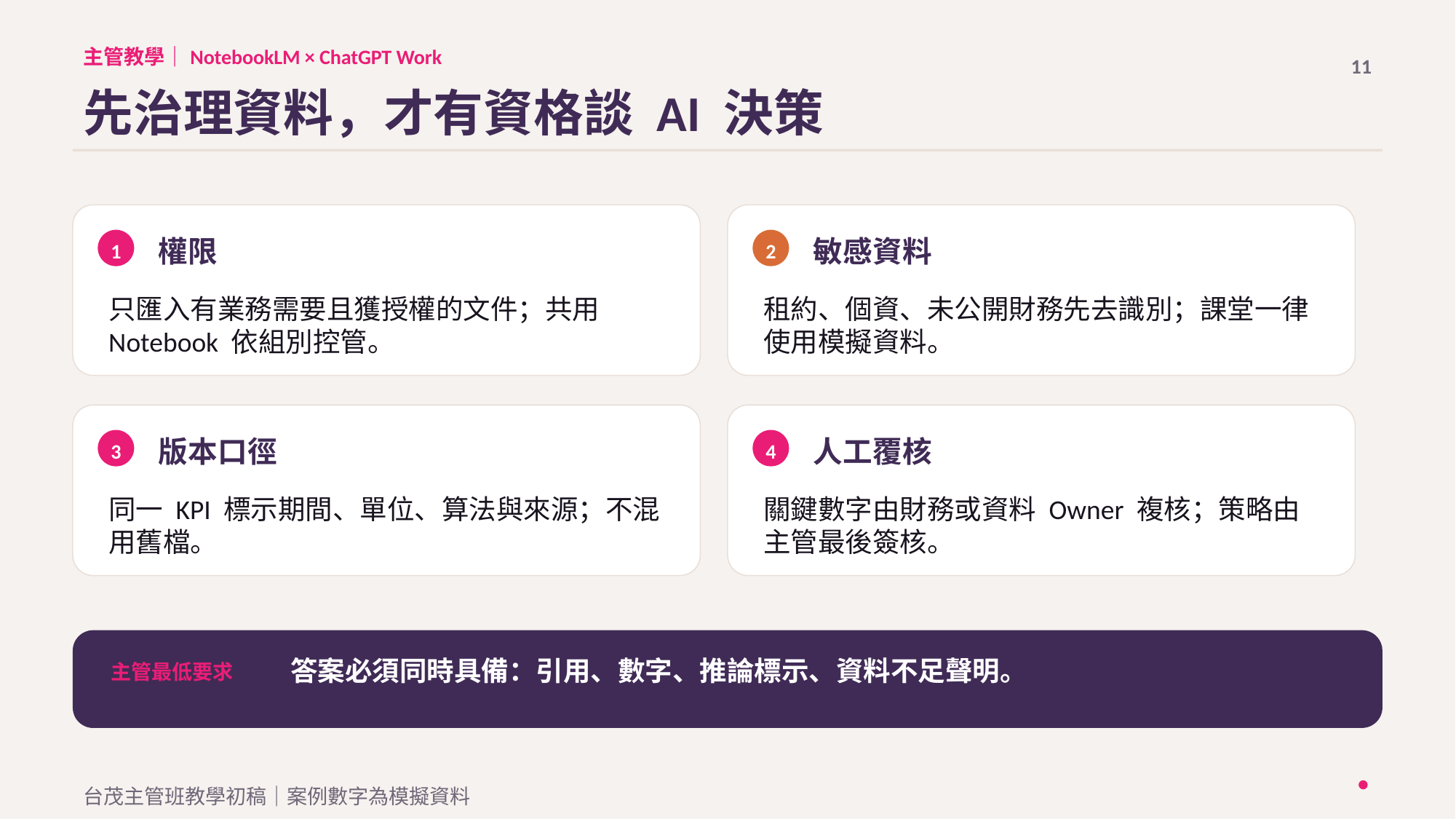

主管教學｜NotebookLM × ChatGPT Work
11
先治理資料，才有資格談 AI 決策

權限
敏感資料

1
2
只匯入有業務需要且獲授權的文件；共用 Notebook 依組別控管。
租約、個資、未公開財務先去識別；課堂一律使用模擬資料。

版本口徑
人工覆核

3
4
同一 KPI 標示期間、單位、算法與來源；不混用舊檔。
關鍵數字由財務或資料 Owner 複核；策略由主管最後簽核。

答案必須同時具備：引用、數字、推論標示、資料不足聲明。
主管最低要求
台茂主管班教學初稿｜案例數字為模擬資料